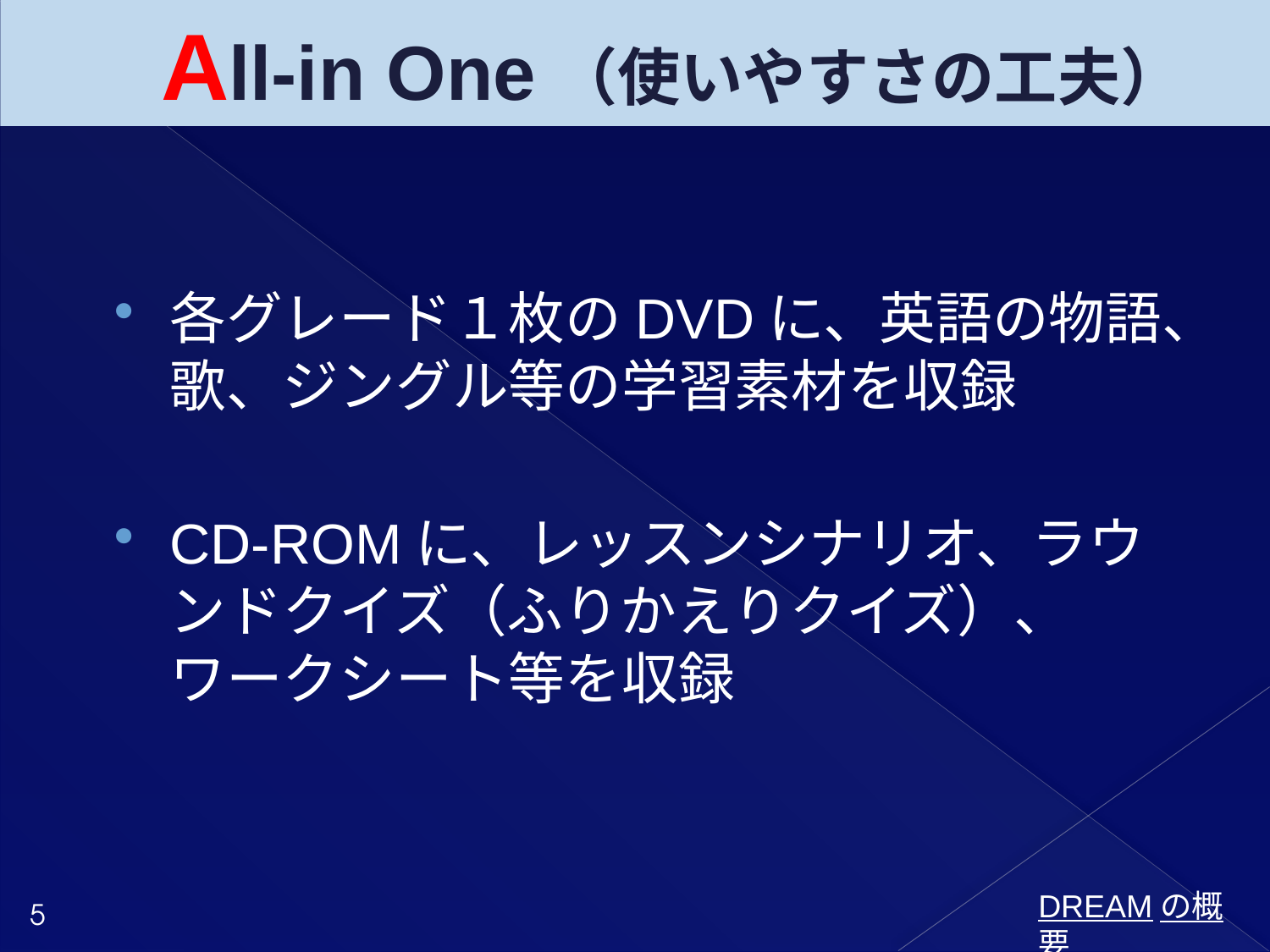

# All-in One（使いやすさの工夫）
各グレード１枚のDVDに、英語の物語、歌、ジングル等の学習素材を収録

CD-ROMに、レッスンシナリオ、ラウンドクイズ（ふりかえりクイズ）、ワークシート等を収録
DREAMの概要
5